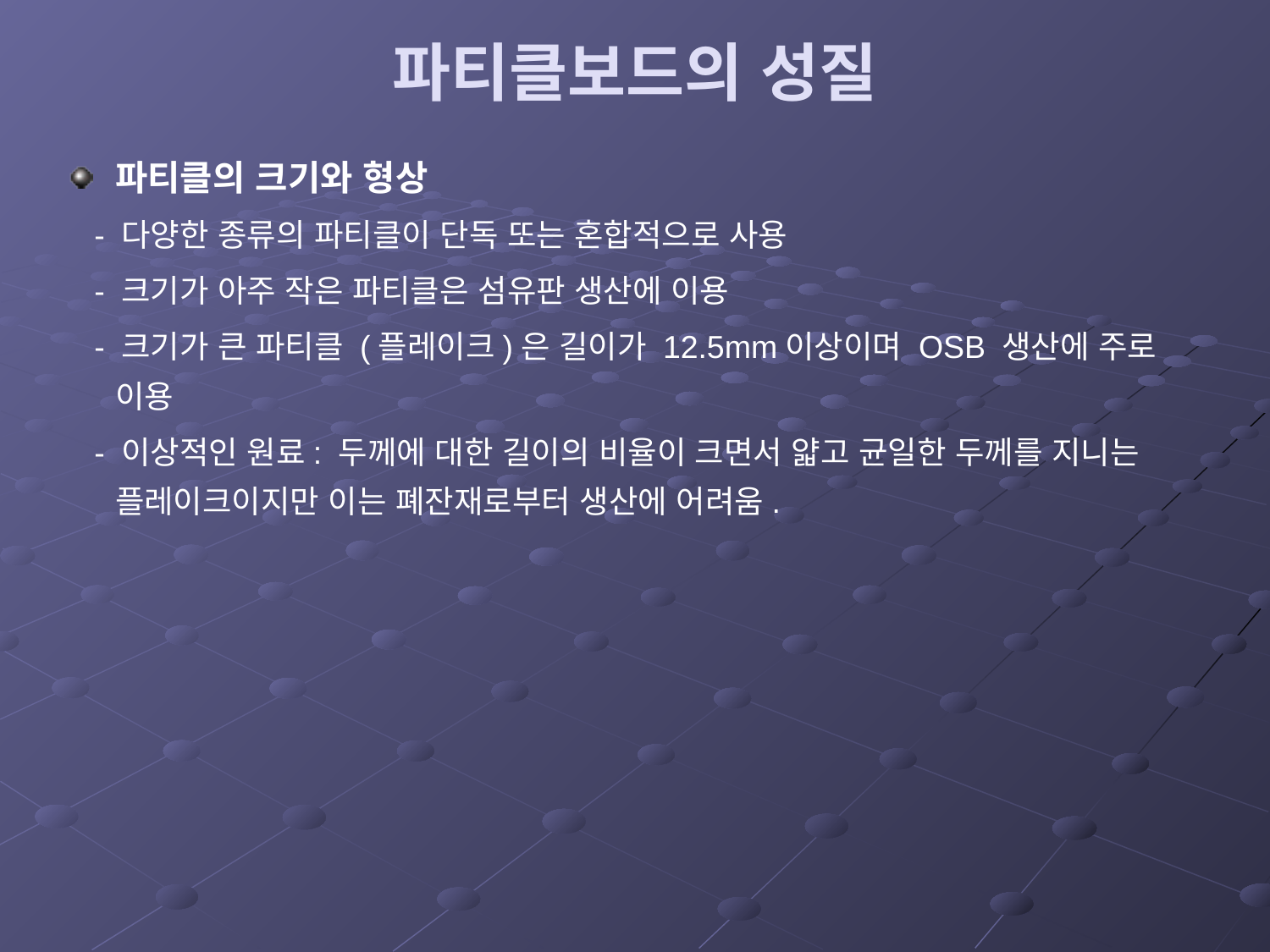

# 파티클보드의 성질
파티클의 크기와 형상
   - 다양한 종류의 파티클이 단독 또는 혼합적으로 사용
   - 크기가 아주 작은 파티클은 섬유판 생산에 이용
   - 크기가 큰 파티클 (플레이크)은 길이가 12.5mm이상이며 OSB 생산에 주로 이용
   - 이상적인 원료: 두께에 대한 길이의 비율이 크면서 얇고 균일한 두께를 지니는 플레이크이지만 이는 폐잔재로부터 생산에 어려움.